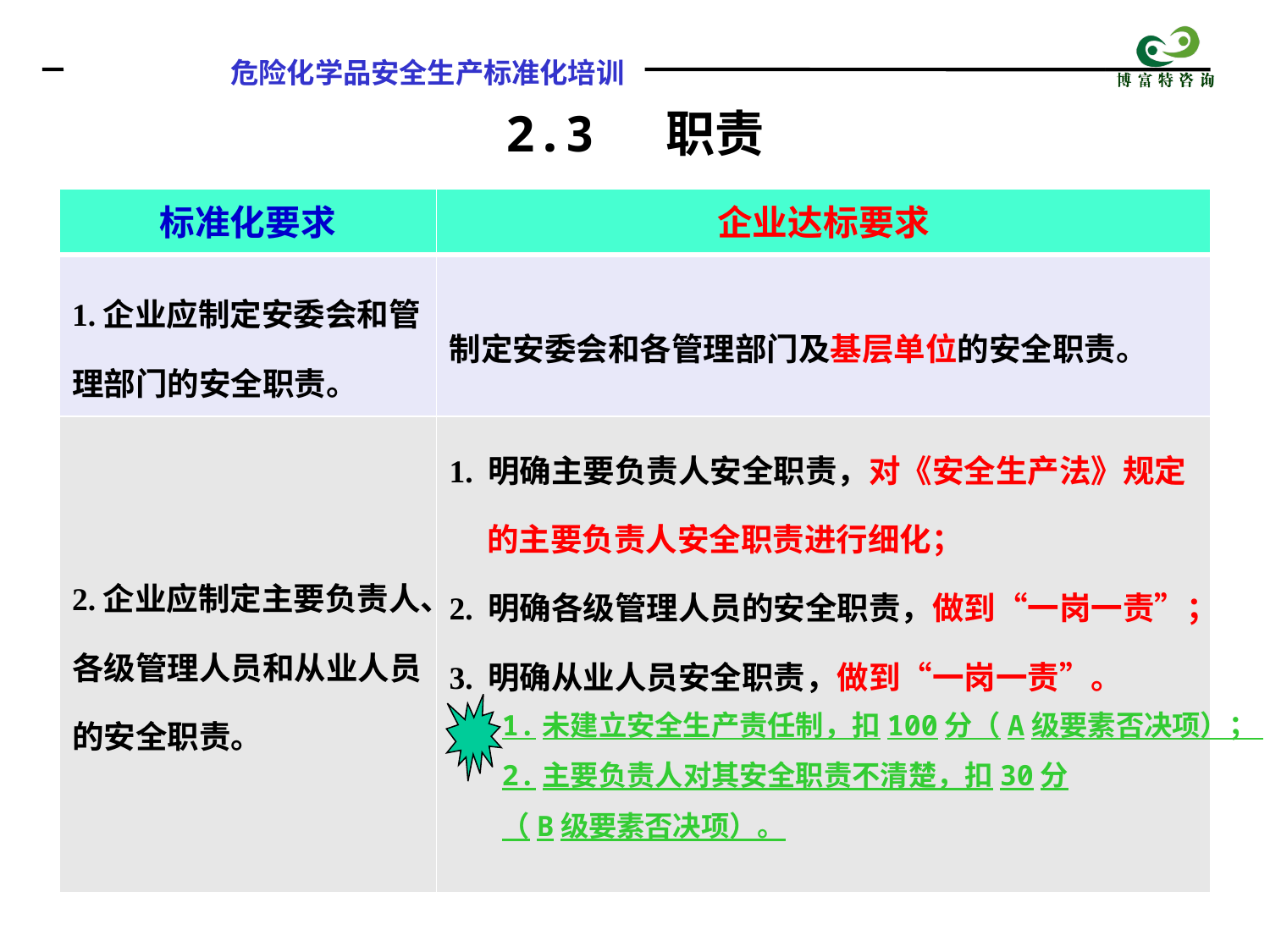

2.3  职责
| 标准化要求 | 企业达标要求 |
| --- | --- |
| 1.企业应制定安委会和管理部门的安全职责。 | 制定安委会和各管理部门及基层单位的安全职责。 |
| 2.企业应制定主要负责人、各级管理人员和从业人员的安全职责。 | 1. 明确主要负责人安全职责，对《安全生产法》规定 的主要负责人安全职责进行细化； 2. 明确各级管理人员的安全职责，做到“一岗一责”； 3. 明确从业人员安全职责，做到“一岗一责”。 |
1.未建立安全生产责任制，扣100分（A级要素否决项）；
2.主要负责人对其安全职责不清楚，扣30分
（B级要素否决项）。